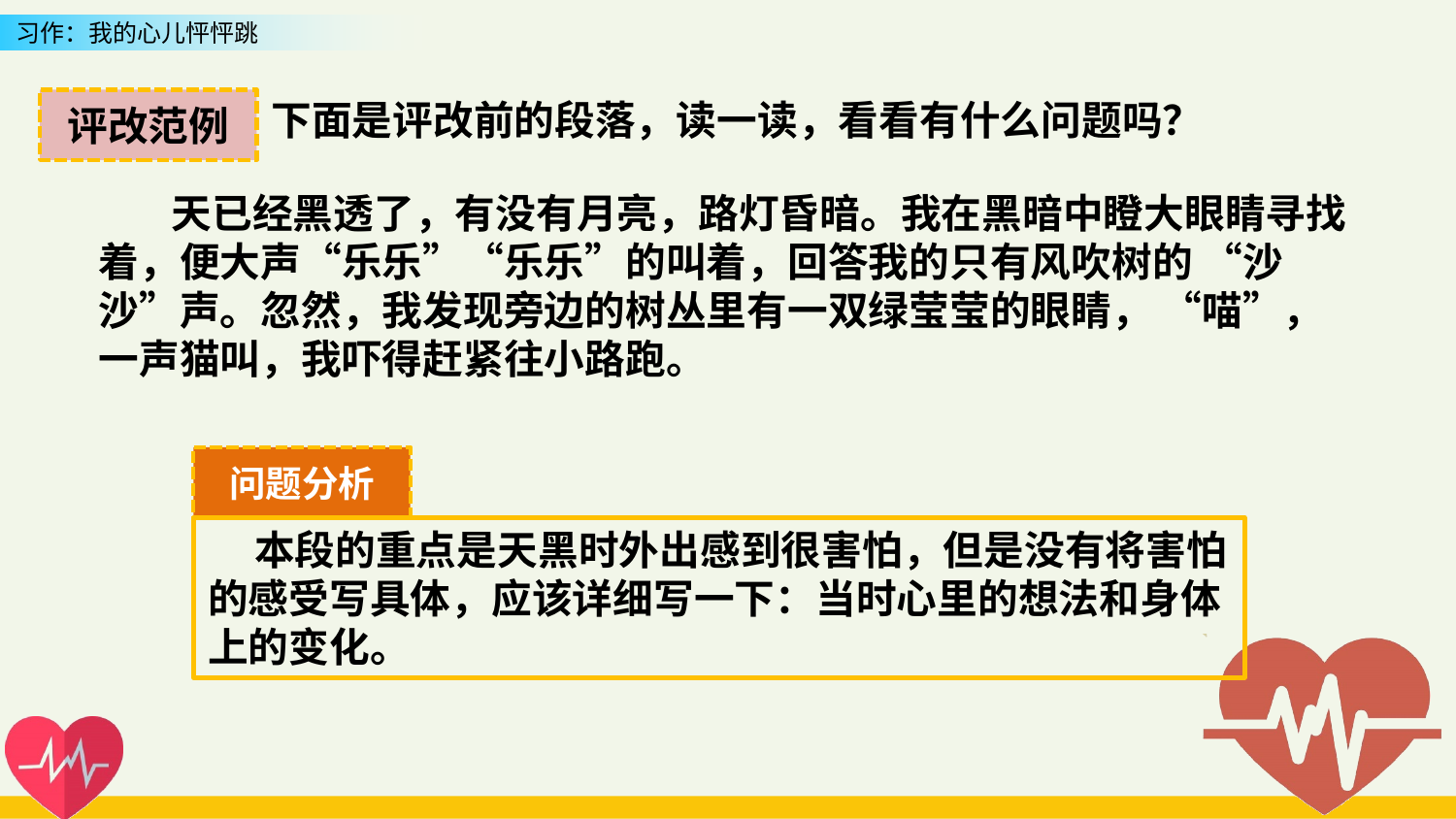

下面是评改前的段落，读一读，看看有什么问题吗？
评改范例
　　天已经黑透了，有没有月亮，路灯昏暗。我在黑暗中瞪大眼睛寻找着，便大声“乐乐”“乐乐”的叫着，回答我的只有风吹树的 “沙沙”声。忽然，我发现旁边的树丛里有一双绿莹莹的眼睛， “喵”，一声猫叫，我吓得赶紧往小路跑。
问题分析
    本段的重点是天黑时外出感到很害怕，但是没有将害怕的感受写具体，应该详细写一下：当时心里的想法和身体上的变化。